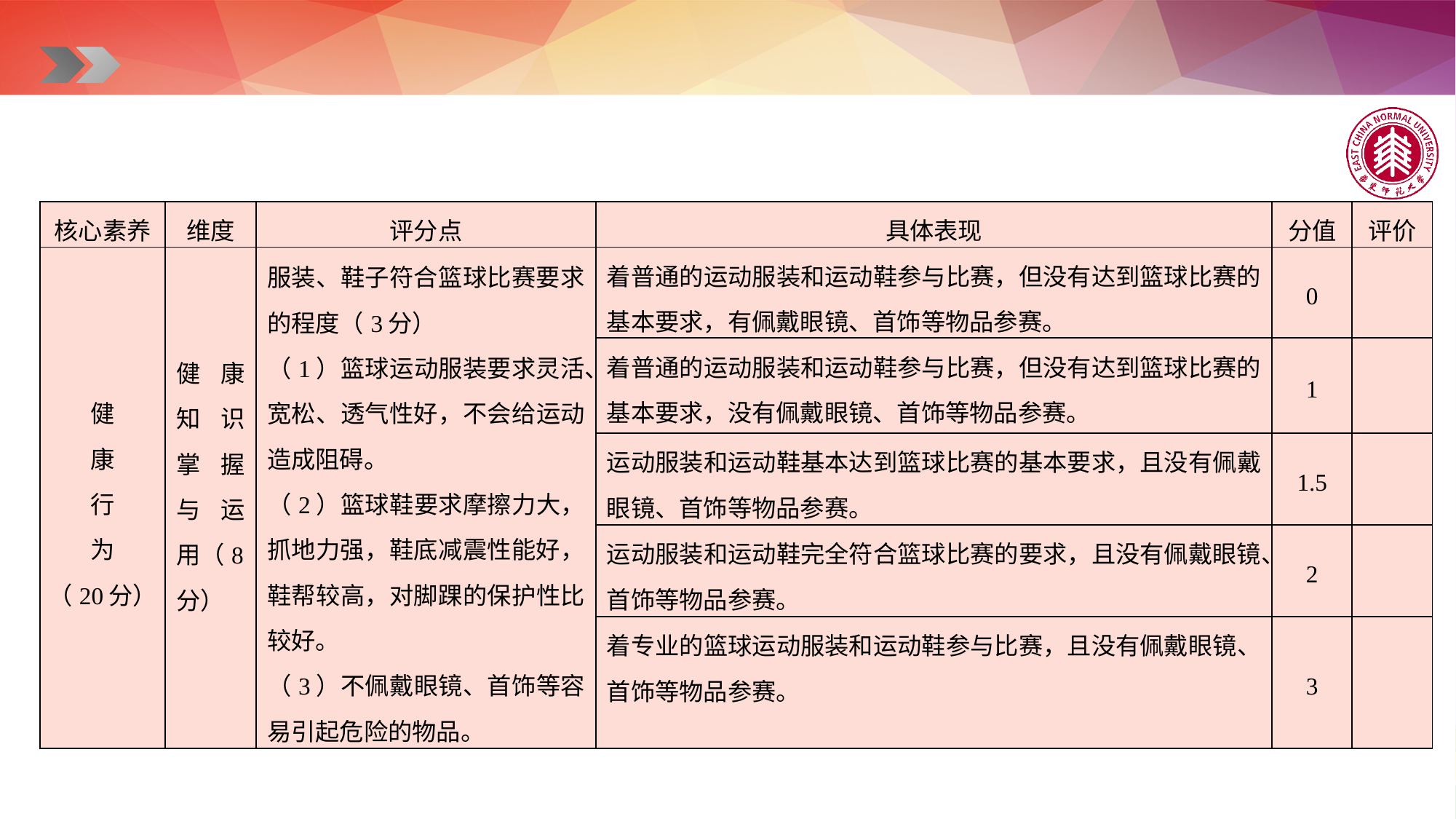

| 核心素养 | 维度 | 评分点 | 具体表现 | 分值 | 评价 |
| --- | --- | --- | --- | --- | --- |
| 健 康 行 为 （20分） | 健康知识掌握与运用（8分） | 服装、鞋子符合篮球比赛要求的程度（3分） （1）篮球运动服装要求灵活、宽松、透气性好，不会给运动造成阻碍。 （2）篮球鞋要求摩擦力大，抓地力强，鞋底减震性能好，鞋帮较高，对脚踝的保护性比较好。 （3）不佩戴眼镜、首饰等容易引起危险的物品。 | 着普通的运动服装和运动鞋参与比赛，但没有达到篮球比赛的基本要求，有佩戴眼镜、首饰等物品参赛。 | 0 |  |
|  |  |  | 着普通的运动服装和运动鞋参与比赛，但没有达到篮球比赛的基本要求，没有佩戴眼镜、首饰等物品参赛。 | 1 |  |
|  |  |  | 运动服装和运动鞋基本达到篮球比赛的基本要求，且没有佩戴眼镜、首饰等物品参赛。 | 1.5 |  |
|  |  |  | 运动服装和运动鞋完全符合篮球比赛的要求，且没有佩戴眼镜、首饰等物品参赛。 | 2 |  |
|  |  |  | 着专业的篮球运动服装和运动鞋参与比赛，且没有佩戴眼镜、首饰等物品参赛。 | 3 |  |